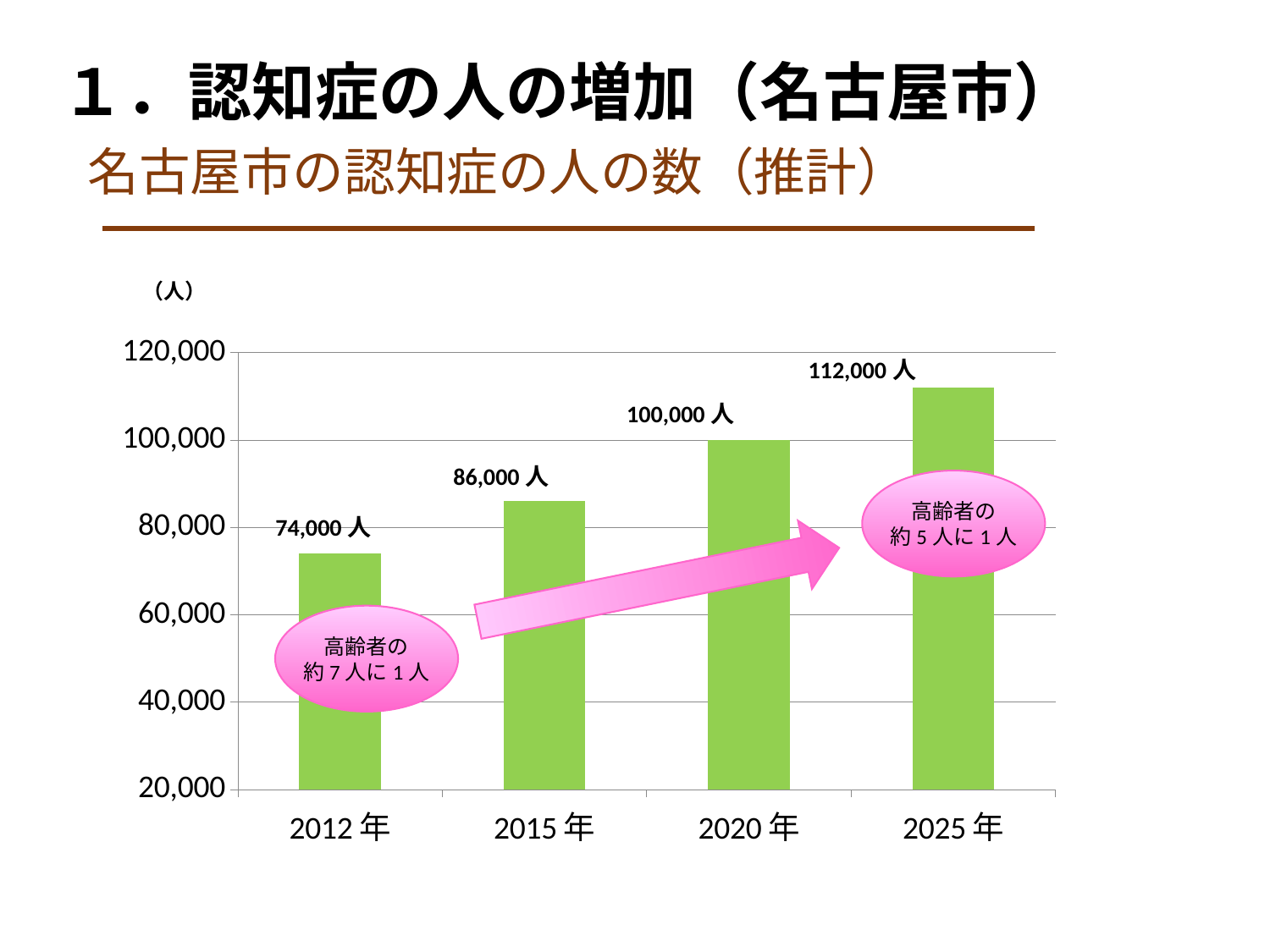

１．認知症の人の増加（名古屋市）
# 名古屋市の認知症の人の数（推計）
（人）

### Chart

| Category | 列1 |
|---|---|
| 2012年 | 74000.0 |
| 2015年 | 86000.0 |
| 2020年 | 100000.0 |
| 2025年 | 112000.0 |
112,000人
100,000人
86,000人
高齢者の
約5人に1人
74,000人

高齢者の
約7人に1人